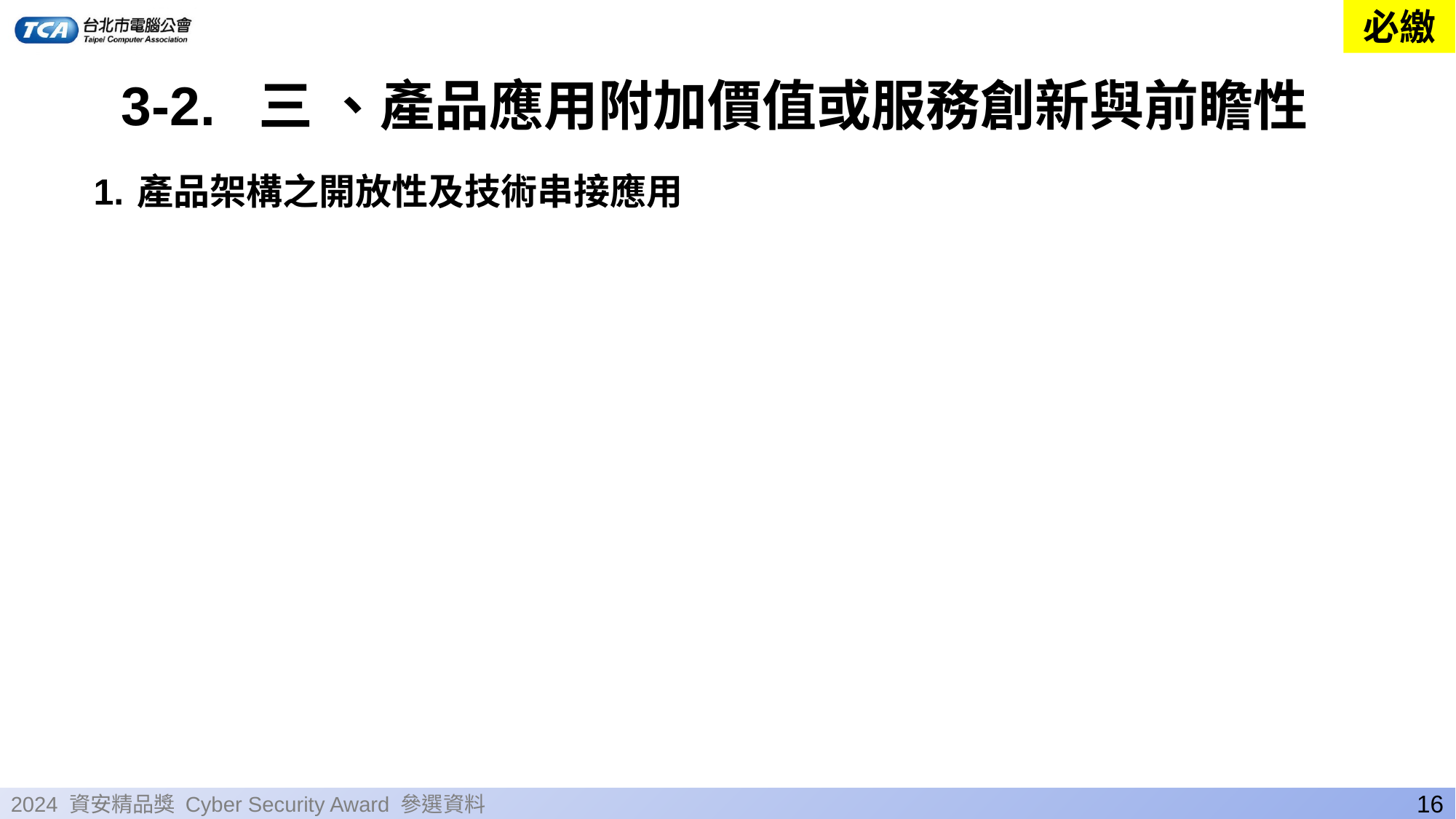

必繳
3-2.  三 、產品應用附加價值或服務創新與前瞻性
1. 	產品架構之開放性及技術串接應用
16